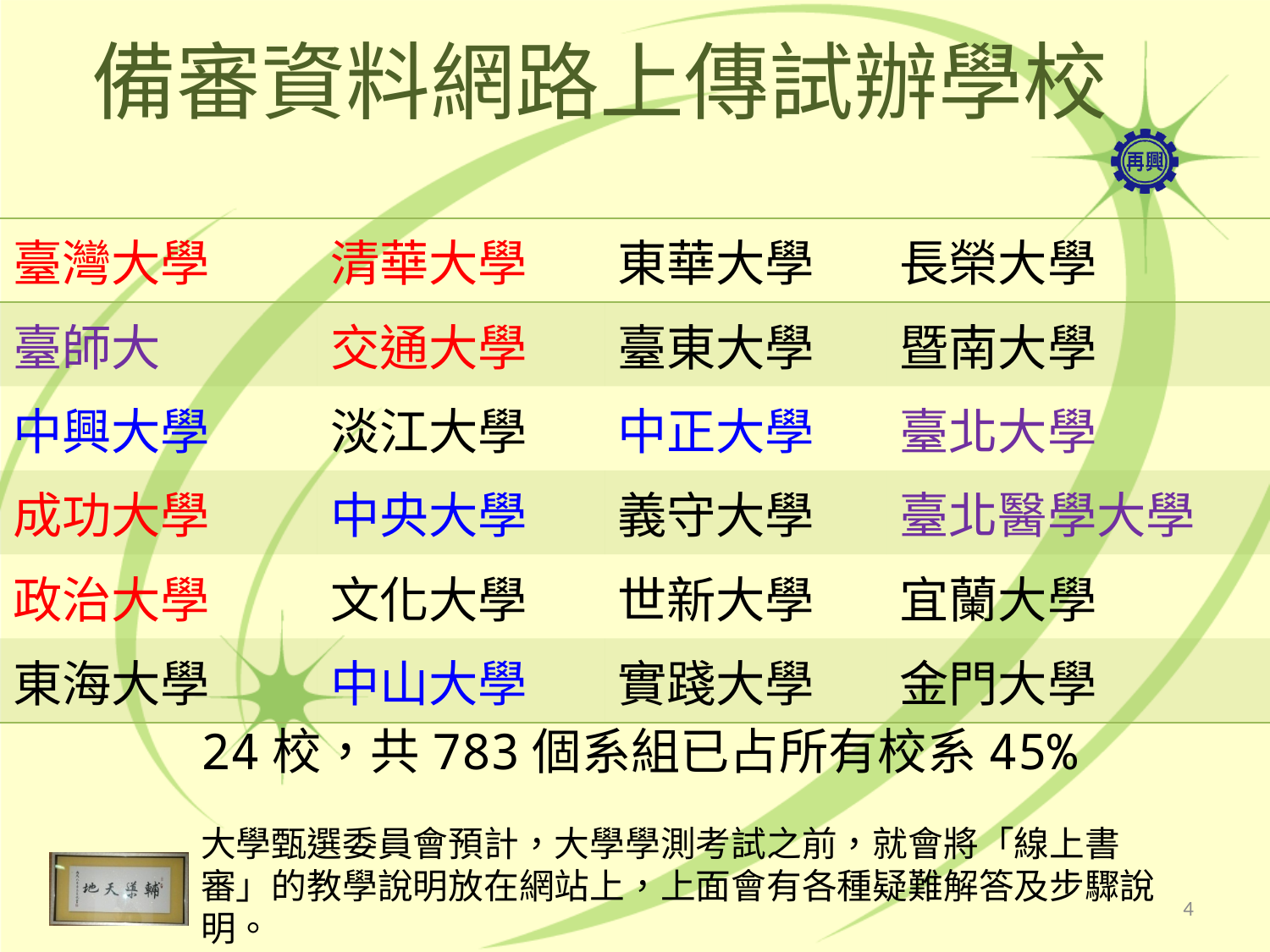

備審資料網路上傳試辦學校
| 臺灣大學 | 清華大學 | 東華大學 | 長榮大學 |
| --- | --- | --- | --- |
| 臺師大 | 交通大學 | 臺東大學 | 暨南大學 |
| 中興大學 | 淡江大學 | 中正大學 | 臺北大學 |
| 成功大學 | 中央大學 | 義守大學 | 臺北醫學大學 |
| 政治大學 | 文化大學 | 世新大學 | 宜蘭大學 |
| 東海大學 | 中山大學 | 實踐大學 | 金門大學 |
24校，共783個系組已占所有校系45%

大學甄選委員會預計，大學學測考試之前，就會將「線上書審」的教學說明放在網站上，上面會有各種疑難解答及步驟說明。
4